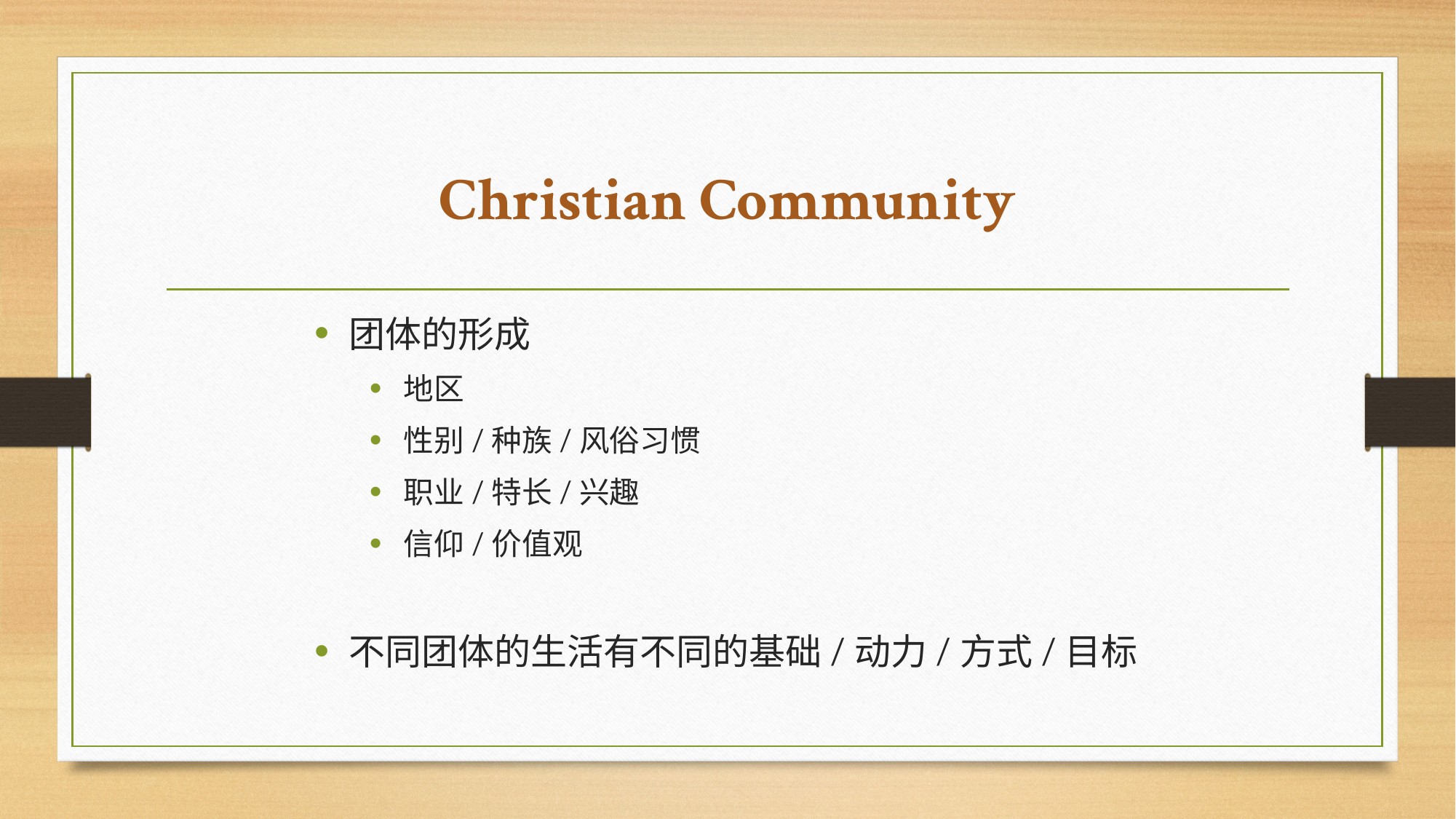

# Christian Community
团体的形成
地区
性别/种族/风俗习惯
职业/特长/兴趣
信仰/价值观

不同团体的生活有不同的基础/动力/方式/目标